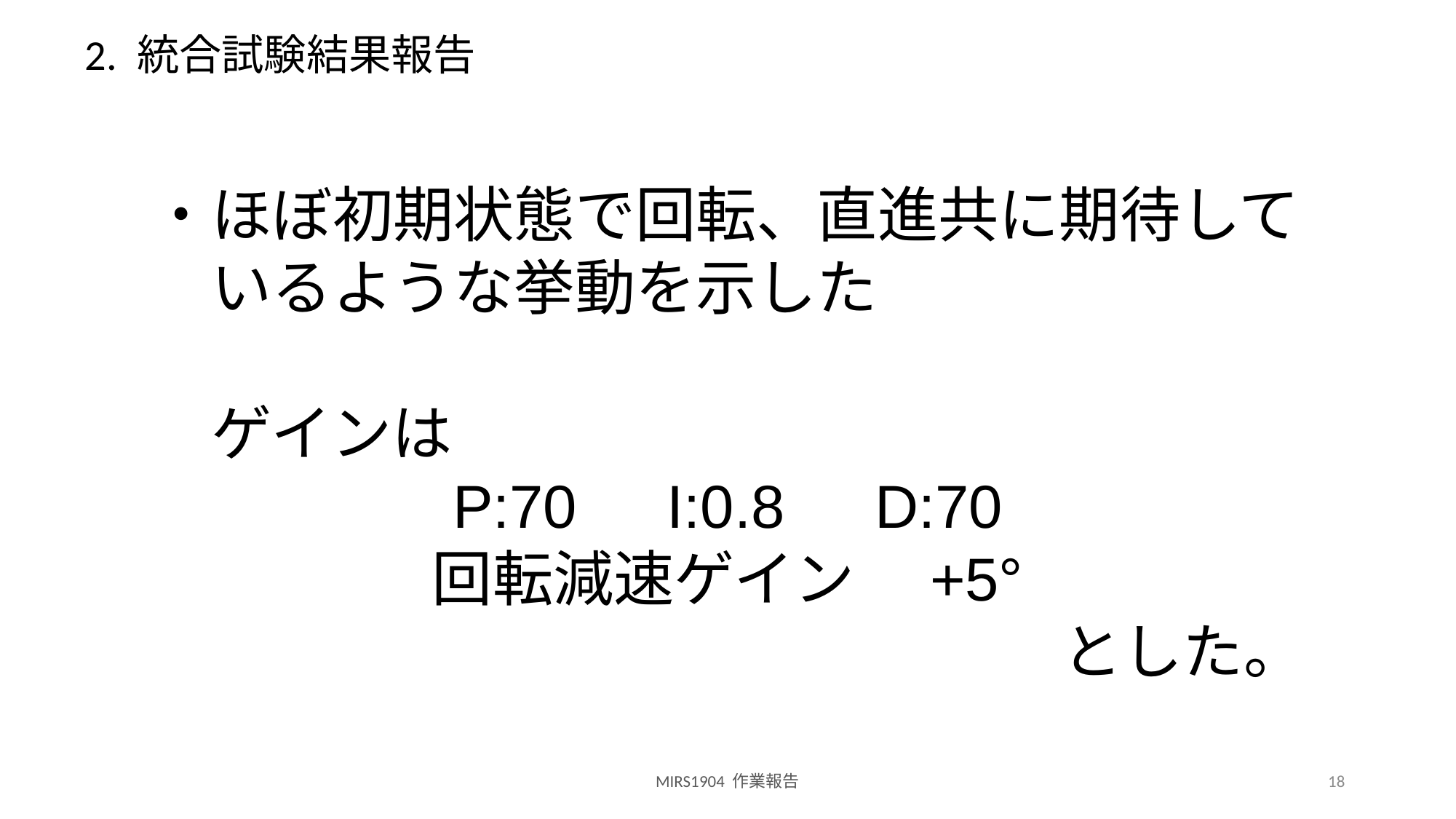

# 2. 統合試験結果報告
・ほぼ初期状態で回転、直進共に期待して
　いるような挙動を示した

　ゲインは
P:70　I:0.8　D:70
回転減速ゲイン　+5°
とした。
MIRS1904 作業報告
18